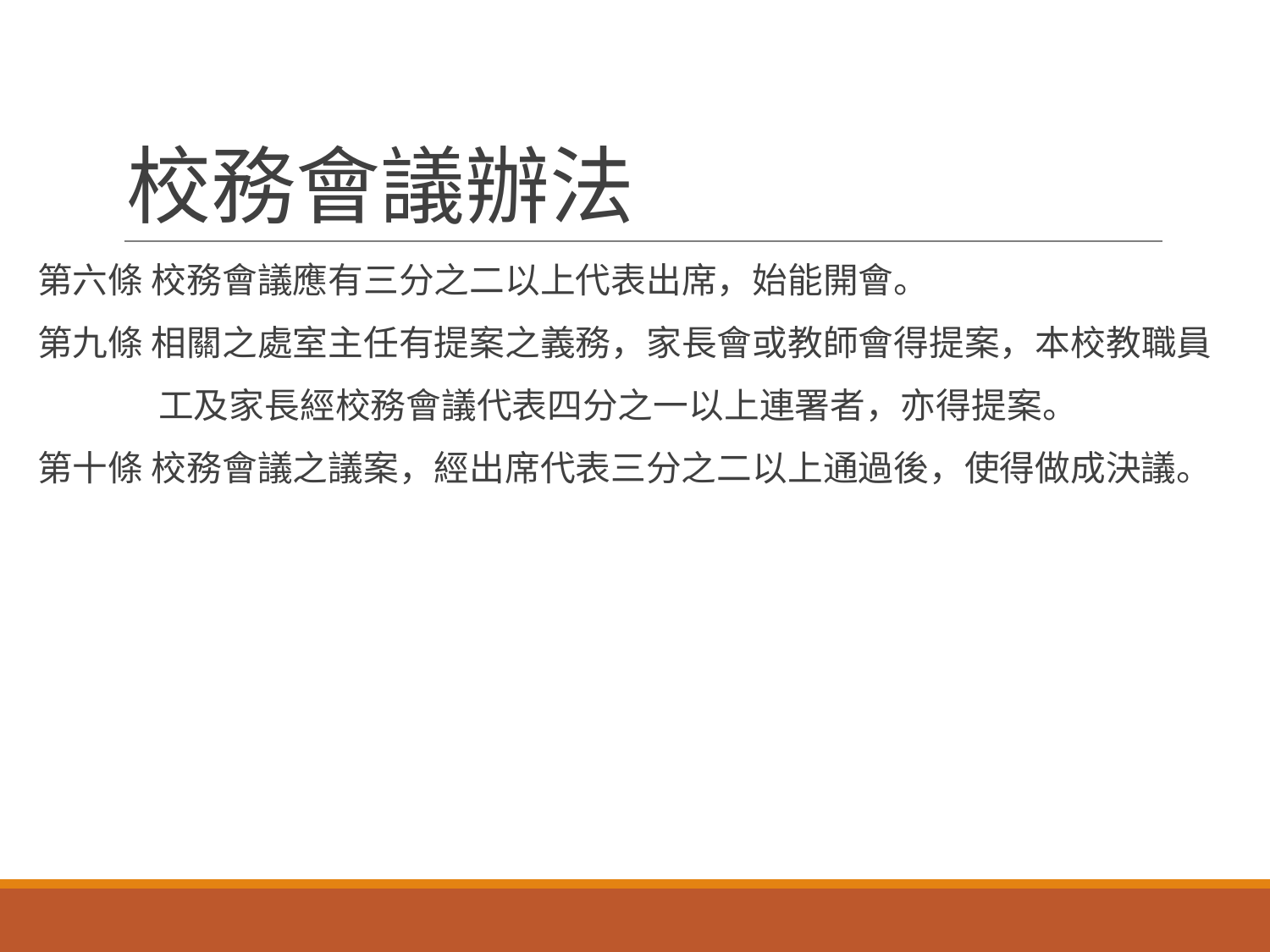

# 校務會議辦法
第六條 校務會議應有三分之二以上代表出席，始能開會。
第九條 相關之處室主任有提案之義務，家長會或教師會得提案，本校教職員
              工及家長經校務會議代表四分之一以上連署者，亦得提案。
第十條 校務會議之議案，經出席代表三分之二以上通過後，使得做成決議。